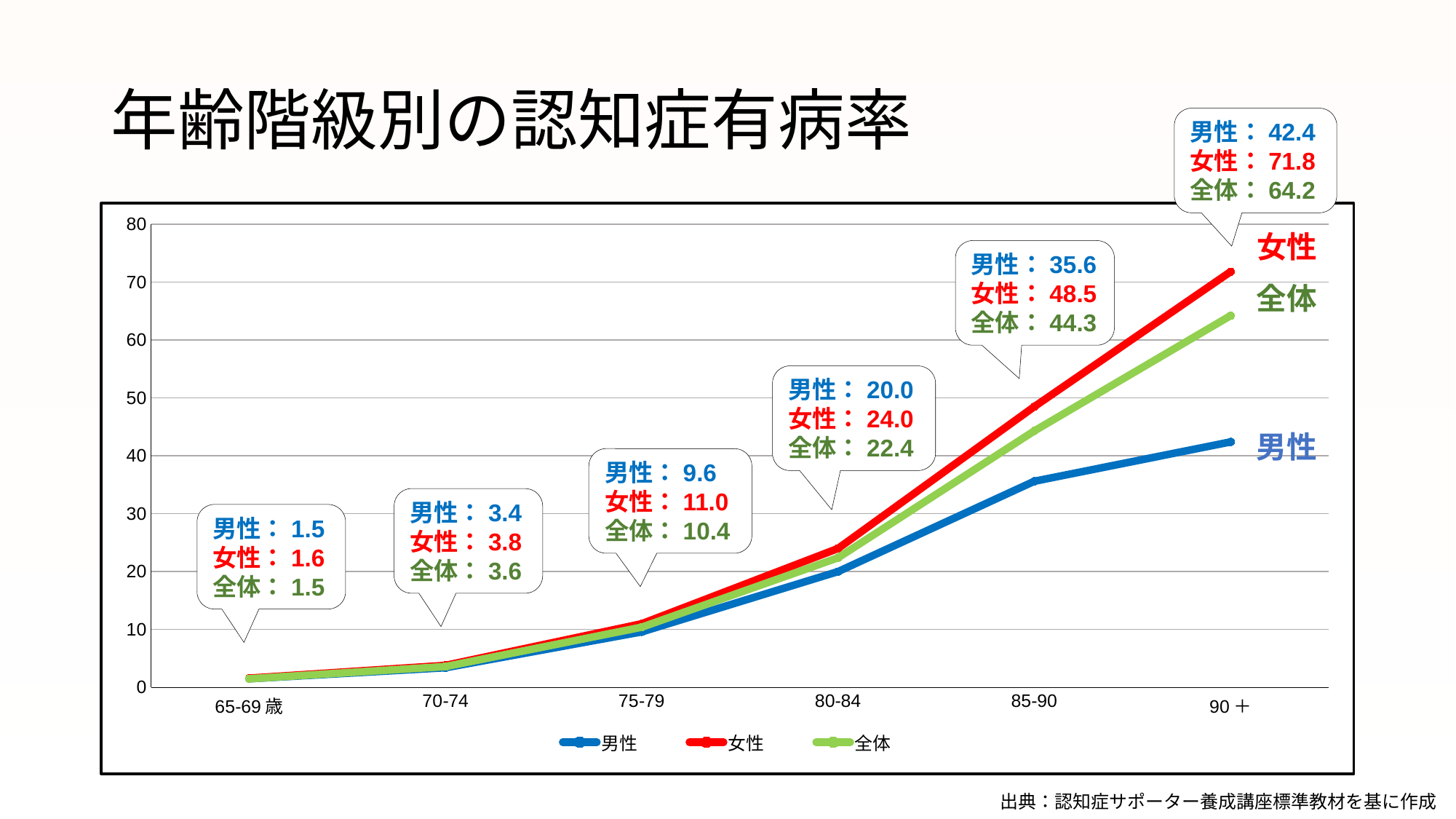

# 年齢階級別の認知症有病率
男性：42.4
女性：71.8
全体：64.2

### Chart

| Category | 男性 | 女性 | 全体 |
|---|---|---|---|
| 65-69歳 | 1.5 | 1.6 | 1.5 |
| 70-74 | 3.4 | 3.8 | 3.6 |
| 75-79 | 9.6 | 11.0 | 10.4 |
| 80-84 | 20.0 | 24.0 | 22.4 |
| 85-90 | 35.6 | 48.5 | 44.3 |
| 90＋ | 42.4 | 71.8 | 64.2 |
男性：35.6
女性：48.5
全体：44.3
男性：20.0
女性：24.0
全体：22.4
男性
男性：9.6
女性：11.0
全体：10.4
男性：3.4
女性：3.8
全体：3.6
男性：1.5
女性：1.6
全体：1.5
出典：認知症サポーター養成講座標準教材を基に作成